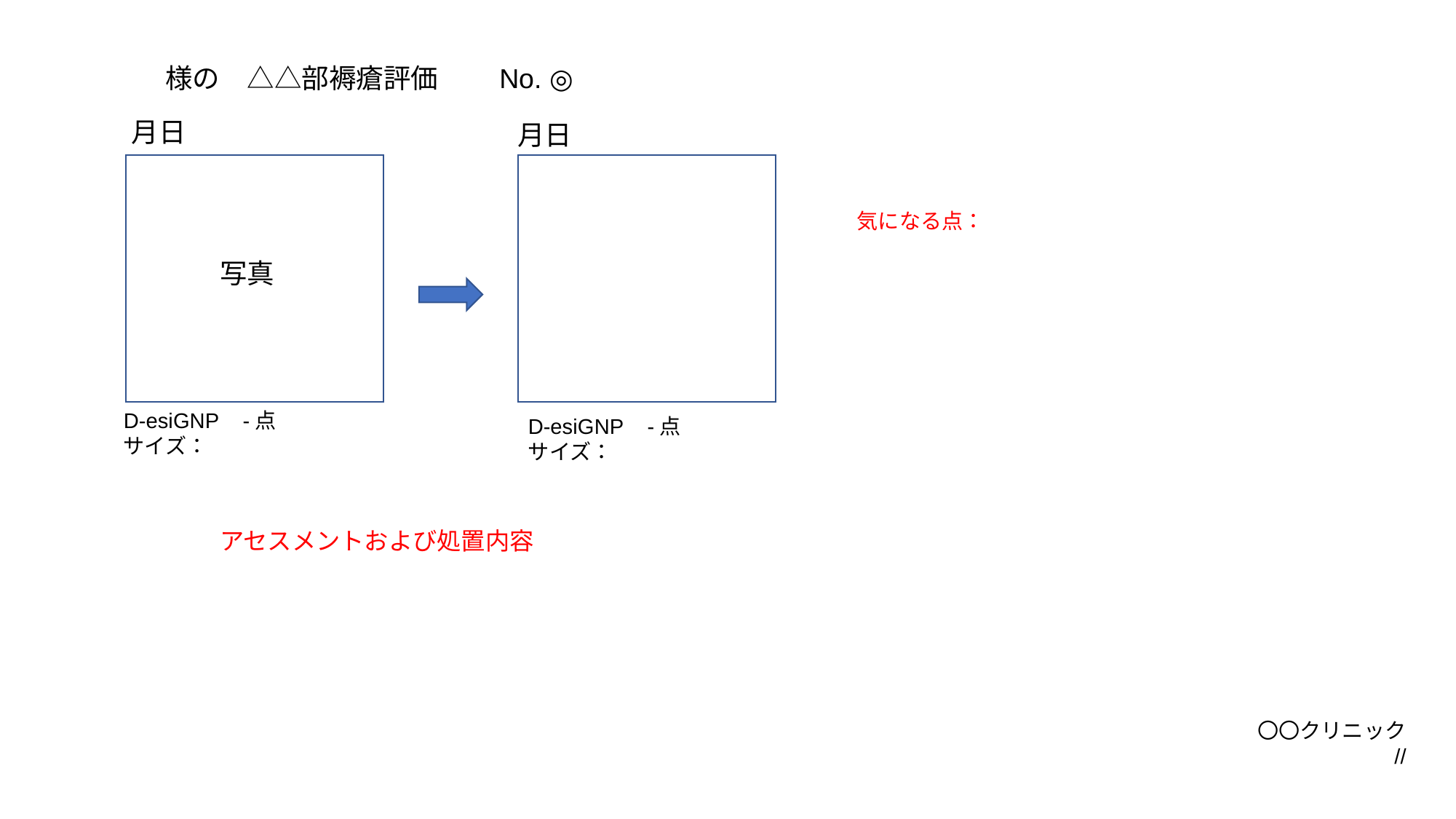

様の　△△部褥瘡評価　　No. ◎
月日
月日

気になる点：

写真

D-esiGNP    -点
サイズ：
D-esiGNP    -点
サイズ：
アセスメントおよび処置内容

〇〇クリニック
//